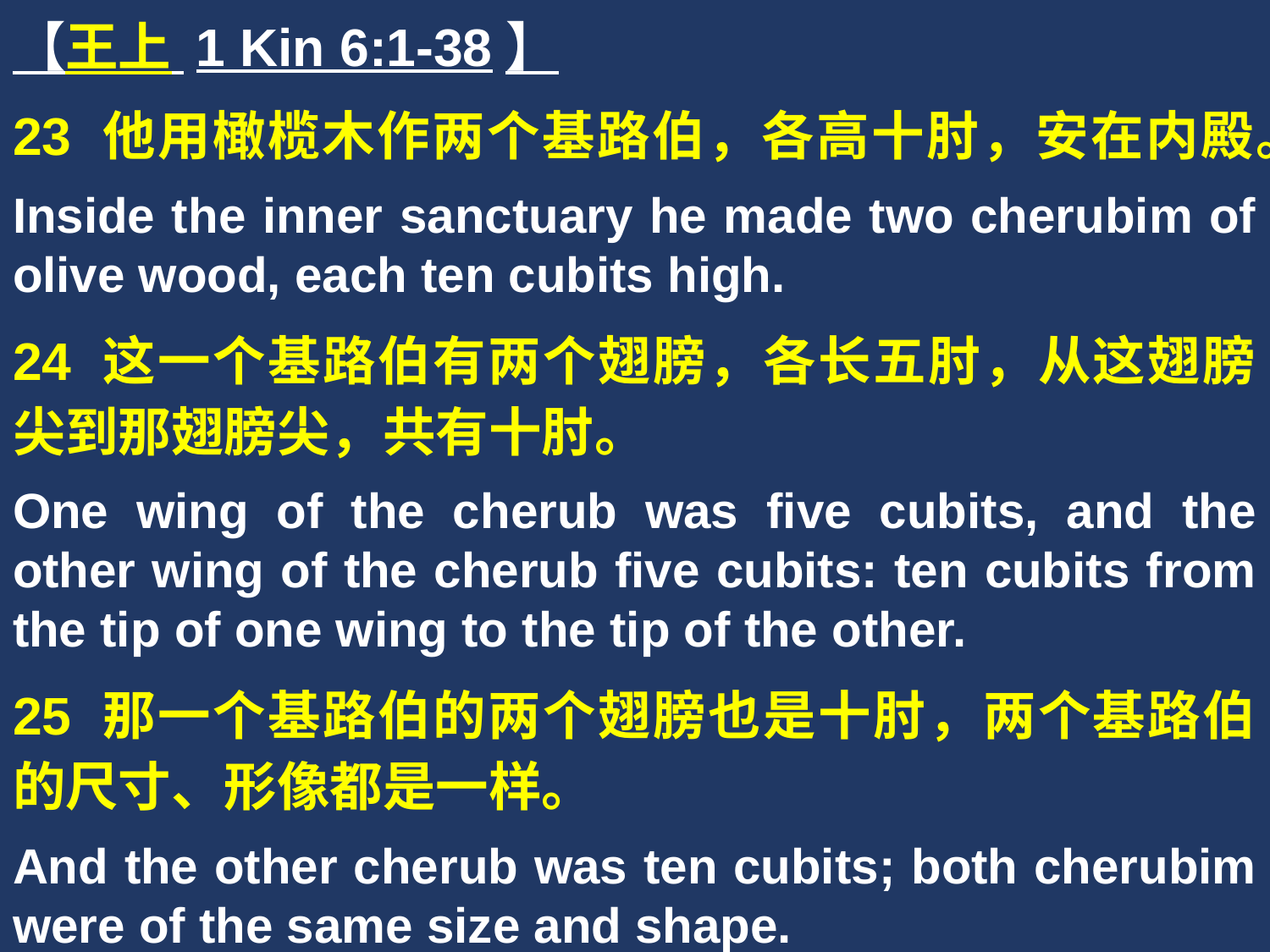

【王上 1 Kin 6:1-38】
23 他用橄榄木作两个基路伯，各高十肘，安在内殿。
Inside the inner sanctuary he made two cherubim of olive wood, each ten cubits high.
24 这一个基路伯有两个翅膀，各长五肘，从这翅膀尖到那翅膀尖，共有十肘。
One wing of the cherub was five cubits, and the other wing of the cherub five cubits: ten cubits from the tip of one wing to the tip of the other.
25 那一个基路伯的两个翅膀也是十肘，两个基路伯的尺寸、形像都是一样。
And the other cherub was ten cubits; both cherubim were of the same size and shape.